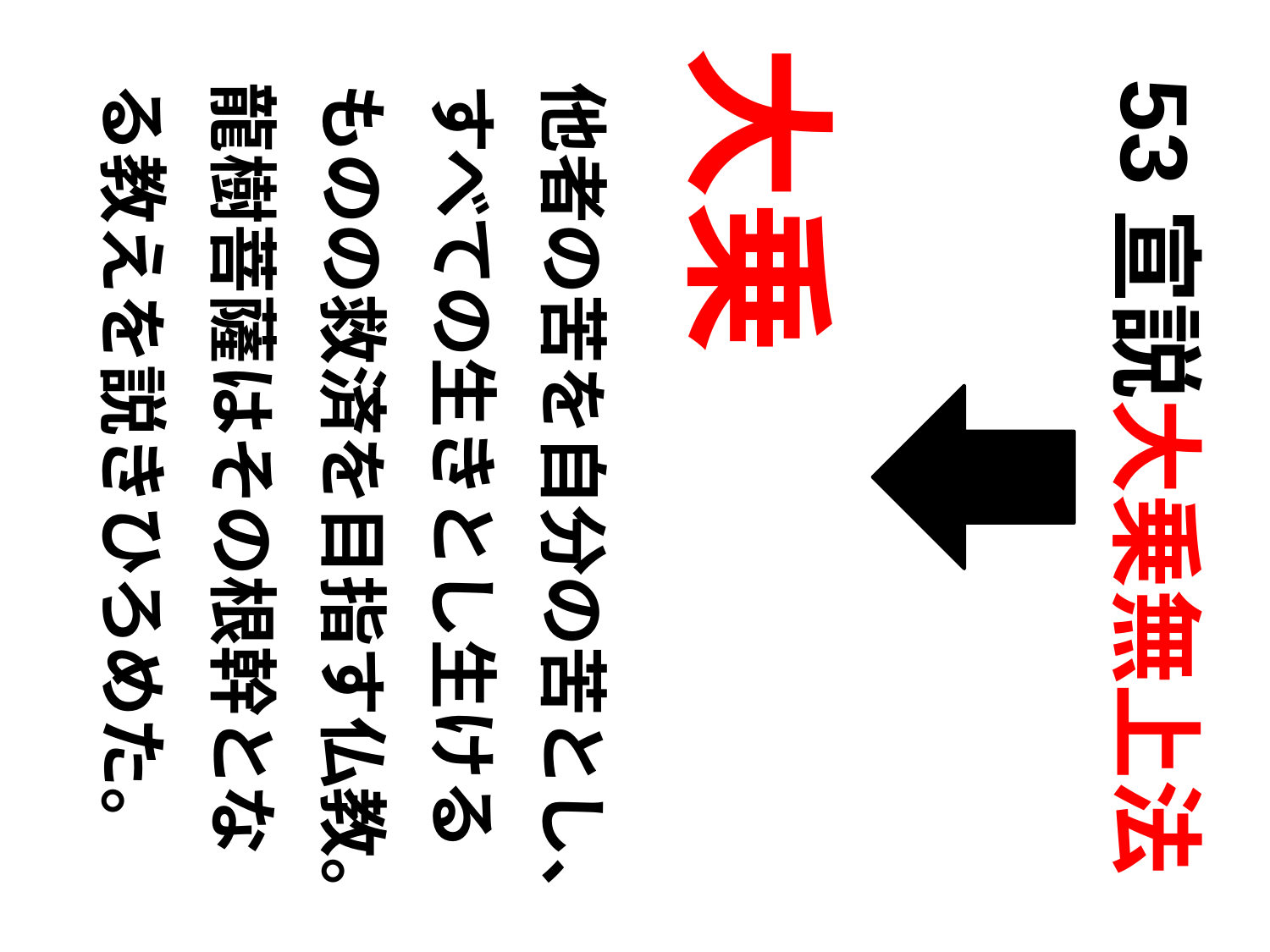

大乗

　他者の苦を自分の苦とし、
　すべての生きとし生ける
　ものの救済を目指す仏教。
　龍樹菩薩はその根幹とな
　る教えを説きひろめた。
53宣説大乗無上法